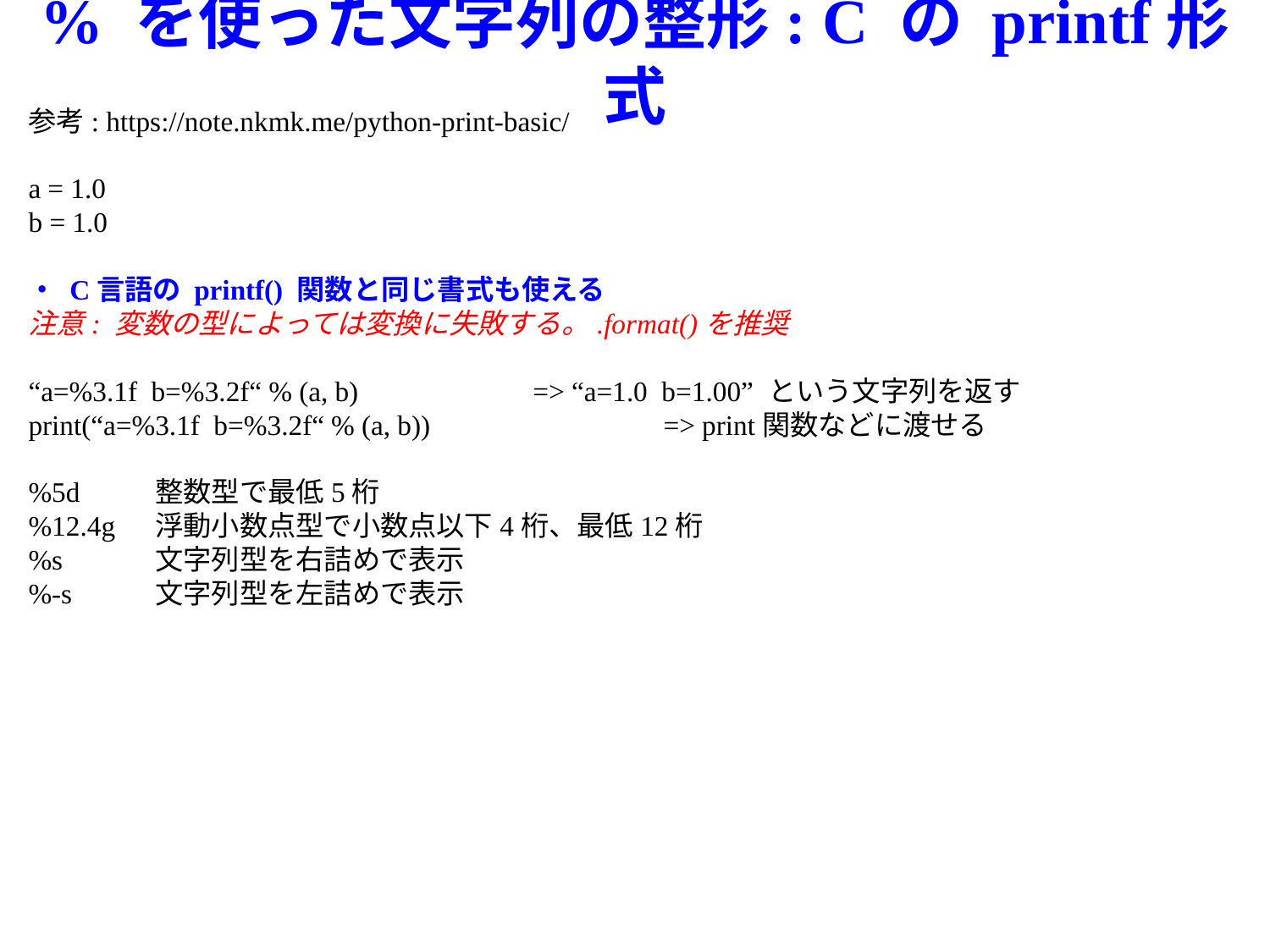

# % を使った文字列の整形: C の printf形式
参考: https://note.nkmk.me/python-print-basic/
a = 1.0
b = 1.0

・ C言語の printf() 関数と同じ書式も使える
注意: 変数の型によっては変換に失敗する。.format()を推奨

“a=%3.1f  b=%3.2f“ % (a, b)                         => “a=1.0  b=1.00” という文字列を返す
print(“a=%3.1f  b=%3.2f“ % (a, b))		=> print関数などに渡せる

%5d	整数型で最低5桁
%12.4g	浮動小数点型で小数点以下4桁、最低12桁
%s	文字列型を右詰めで表示
%-s	文字列型を左詰めで表示